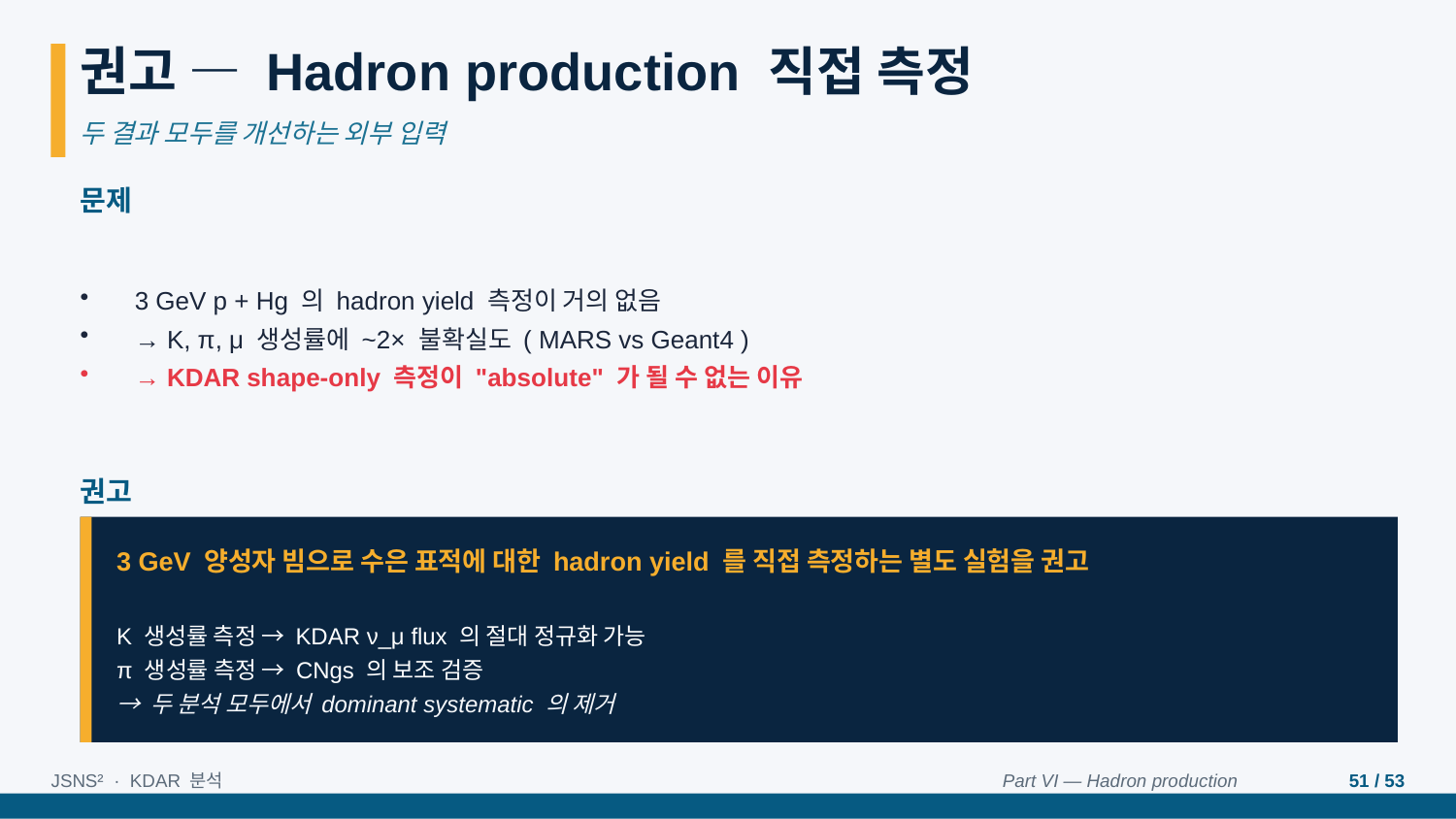

권고 — Hadron production 직접 측정

두 결과 모두를 개선하는 외부 입력
문제
3 GeV p + Hg 의 hadron yield 측정이 거의 없음
→ K, π, μ 생성률에 ~2× 불확실도 ( MARS vs Geant4 )
→ KDAR shape-only 측정이 "absolute" 가 될 수 없는 이유
권고

3 GeV 양성자 빔으로 수은 표적에 대한 hadron yield 를 직접 측정하는 별도 실험을 권고
K 생성률 측정 → KDAR ν_μ flux 의 절대 정규화 가능
π 생성률 측정 → CNgs 의 보조 검증
→ 두 분석 모두에서 dominant systematic 의 제거
JSNS²  ·  KDAR 분석
Part VI — Hadron production
51 / 53